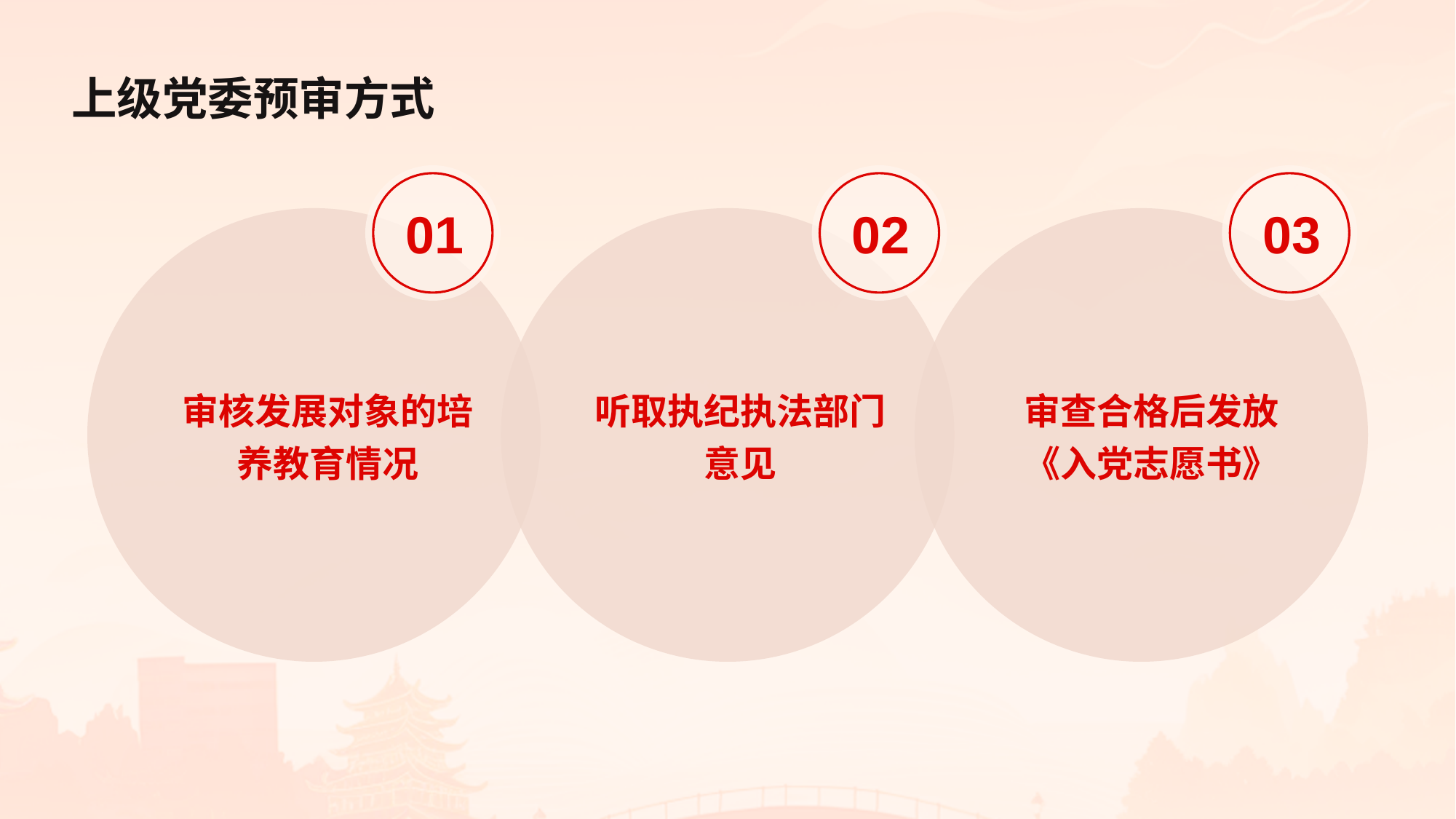

上级党委预审方式

01
02
03

审核发展对象的培养教育情况
听取执纪执法部门意见
审查合格后发放《入党志愿书》